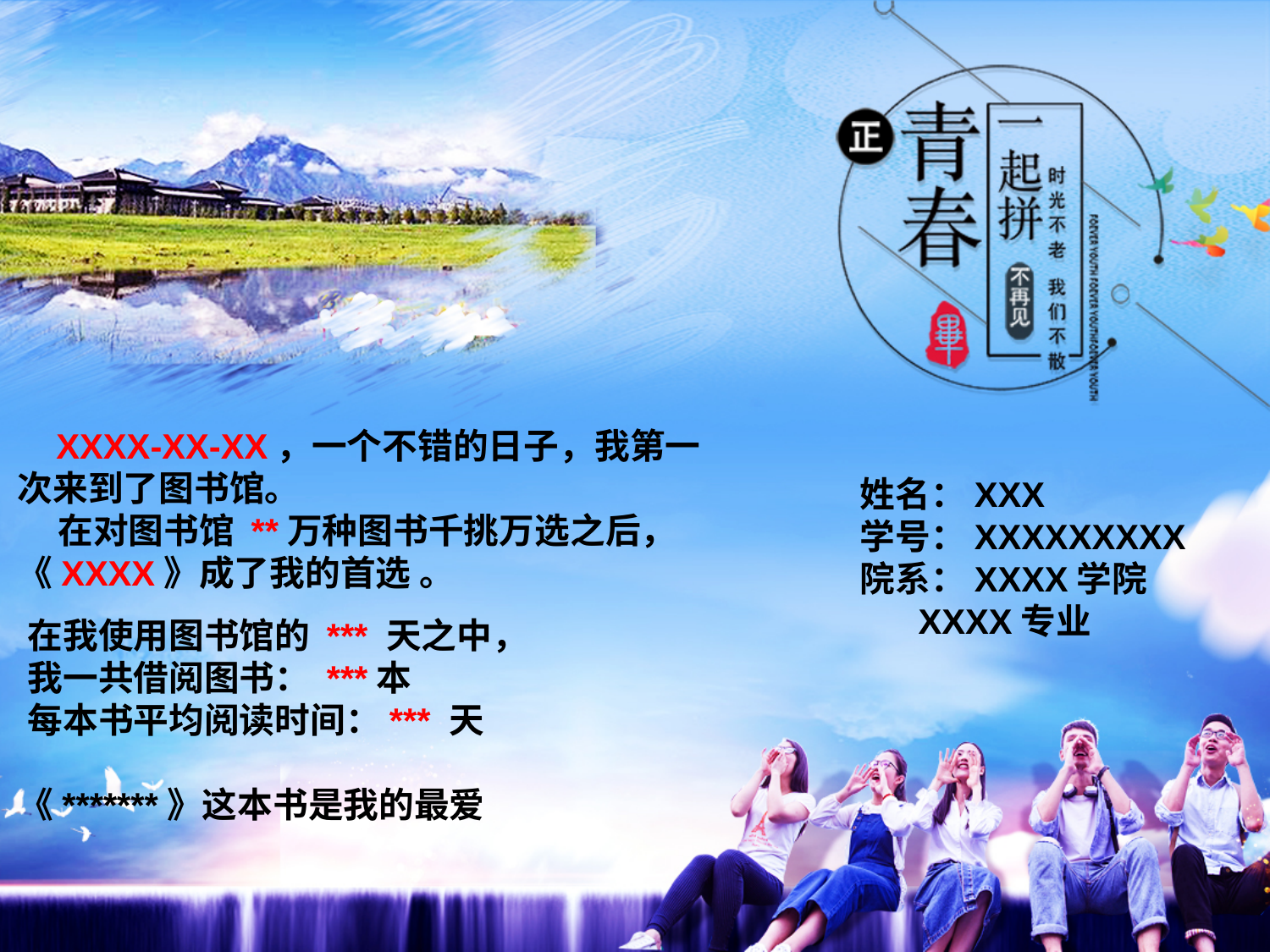

XXXX-XX-XX，一个不错的日子，我第一次来到了图书馆。
    在对图书馆 **万种图书千挑万选之后，《XXXX》成了我的首选 。

姓名：XXX
学号：XXXXXXXXX
院系：XXXX学院
      XXXX专业
在我使用图书馆的 *** 天之中，
我一共借阅图书： ***本
每本书平均阅读时间：*** 天
《*******》这本书是我的最爱